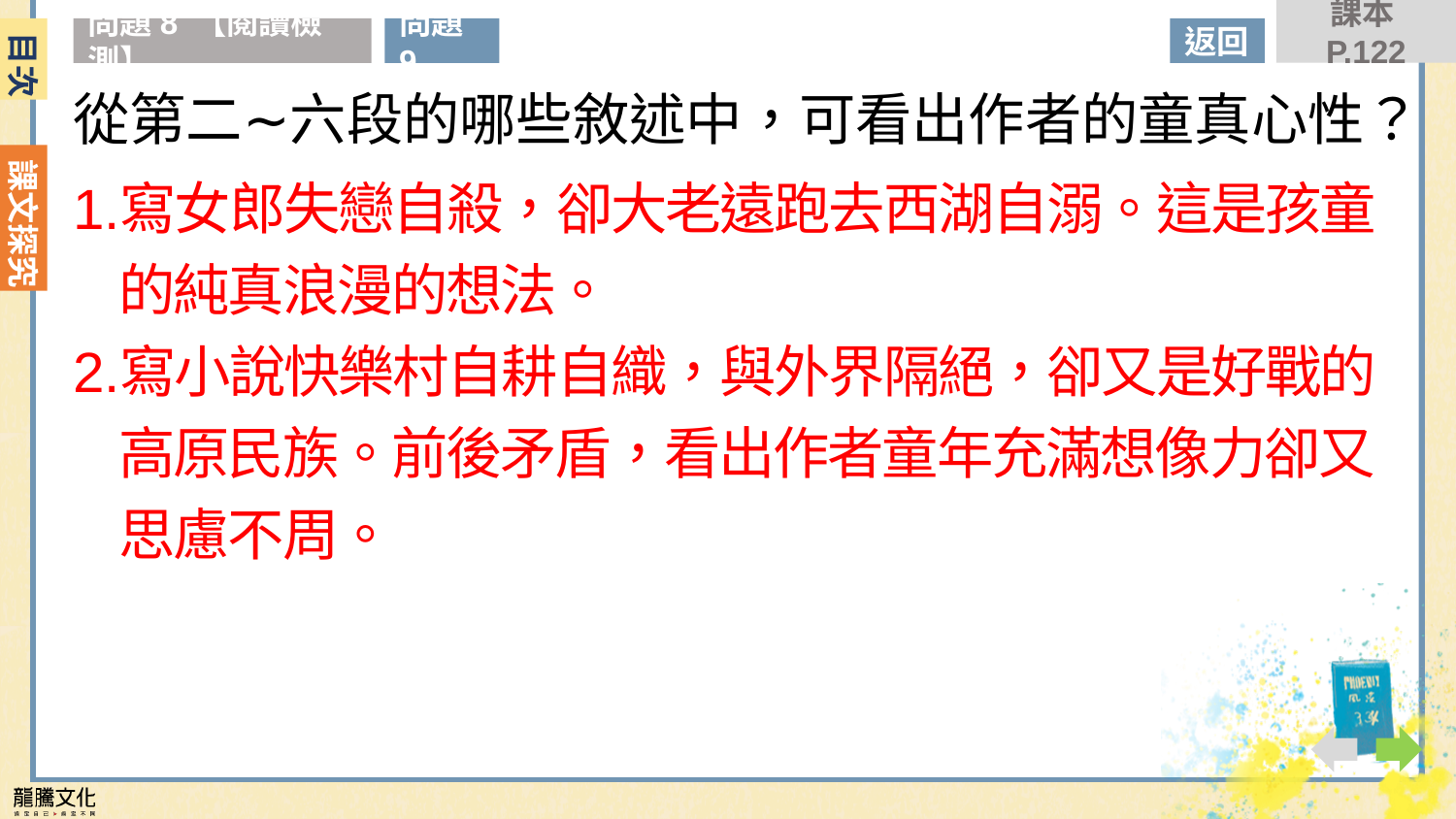

課本P.122
問題9
返回
目次
問題8 【閱讀檢測】
從第二∼六段的哪些敘述中，可看出作者的童真心性？
寫女郎失戀自殺，卻大老遠跑去西湖自溺。這是孩童的純真浪漫的想法。
寫小說快樂村自耕自織，與外界隔絕，卻又是好戰的高原民族。前後矛盾，看出作者童年充滿想像力卻又思慮不周。